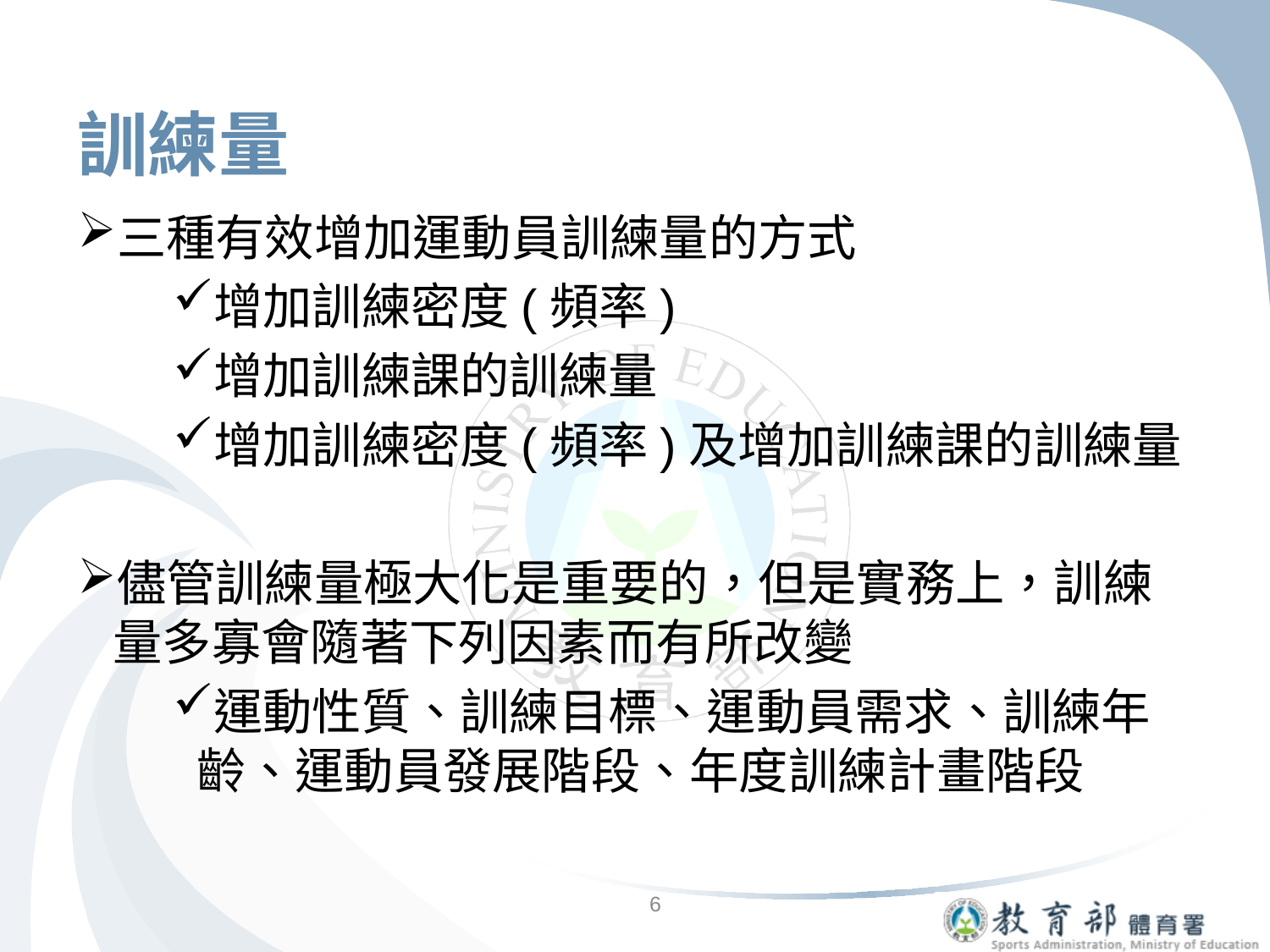

# 訓練量
三種有效增加運動員訓練量的方式
增加訓練密度(頻率)
增加訓練課的訓練量
增加訓練密度(頻率)及增加訓練課的訓練量

儘管訓練量極大化是重要的，但是實務上，訓練量多寡會隨著下列因素而有所改變
運動性質、訓練目標、運動員需求、訓練年齡、運動員發展階段、年度訓練計畫階段
6